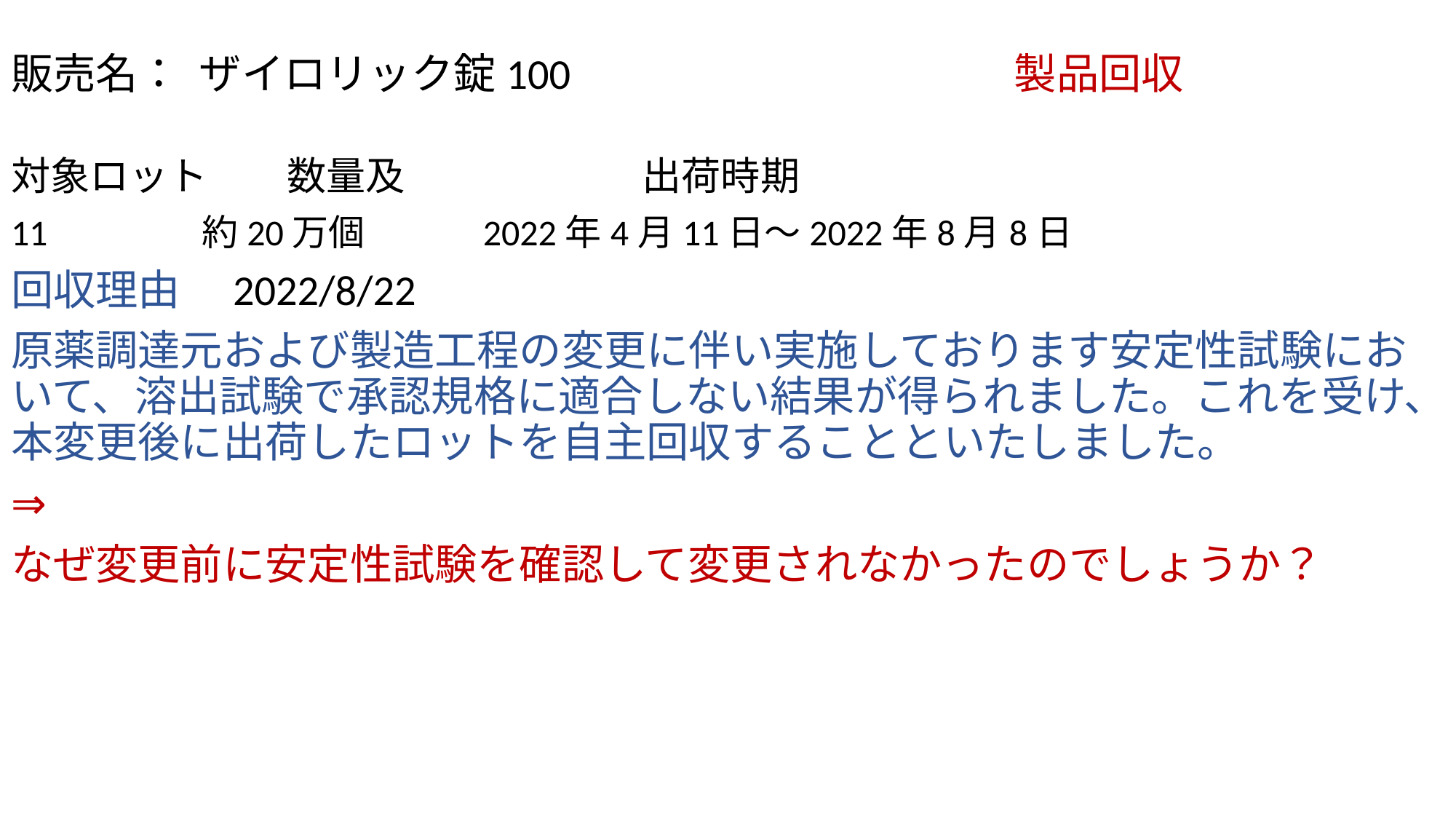

# 販売名：  ザイロリック錠100 　　　　　　　　　　製品回収
対象ロット　　数量及　　　　　　出荷時期
11　　　　約20万個　　　2022年4月11日～2022年8月8日
回収理由　2022/8/22
原薬調達元および製造工程の変更に伴い実施しております安定性試験において、溶出試験で承認規格に適合しない結果が得られました。これを受け、本変更後に出荷したロットを自主回収することといたしました。
⇒
なぜ変更前に安定性試験を確認して変更されなかったのでしょうか？